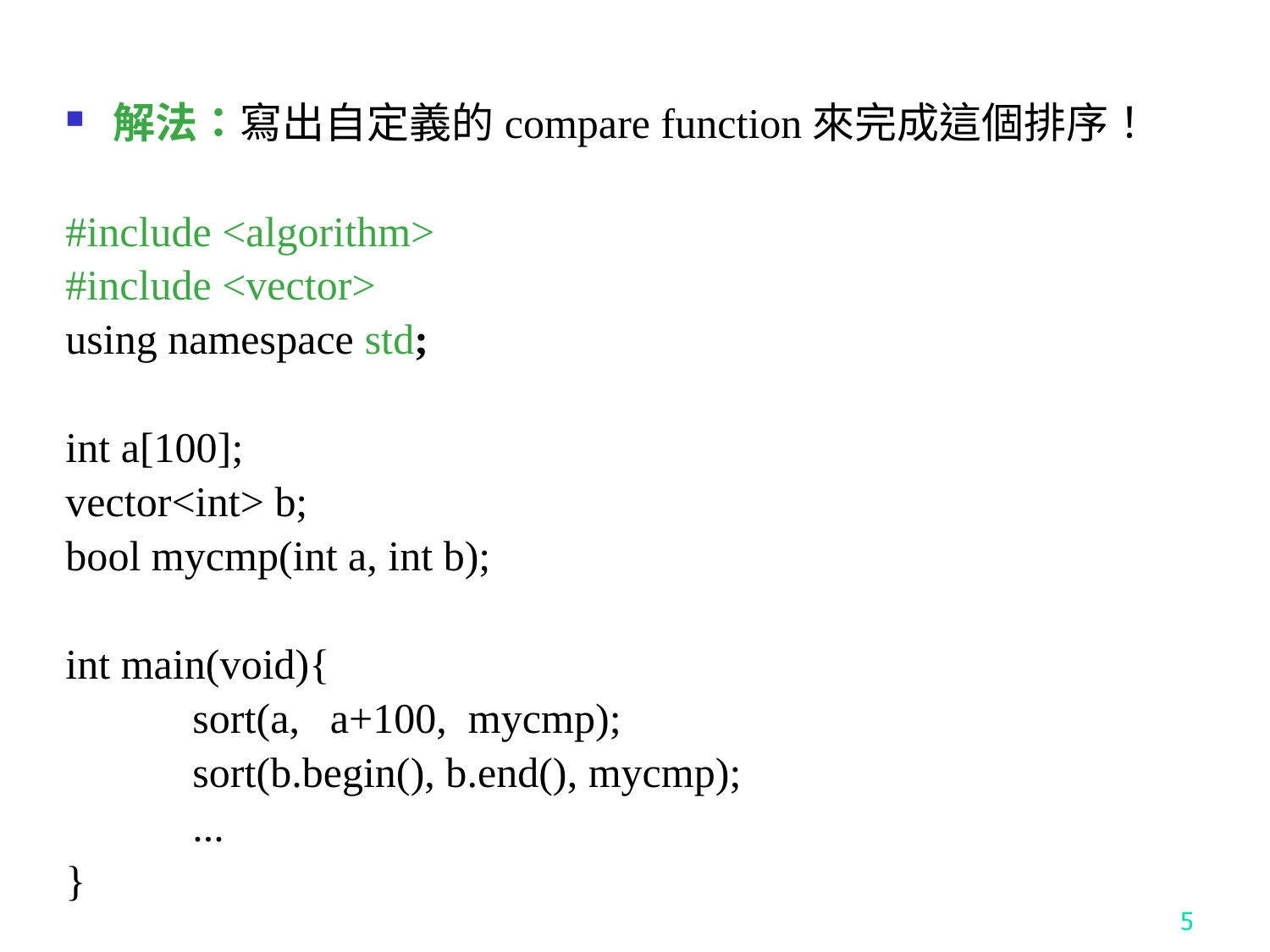

解法：寫出自定義的compare function來完成這個排序！

#include <algorithm>
#include <vector>
using namespace std;

int a[100];
vector<int> b;
bool mycmp(int a, int b);

int main(void){
	sort(a,	 a+100,  mycmp);
	sort(b.begin(), b.end(), mycmp);
	...
}
5